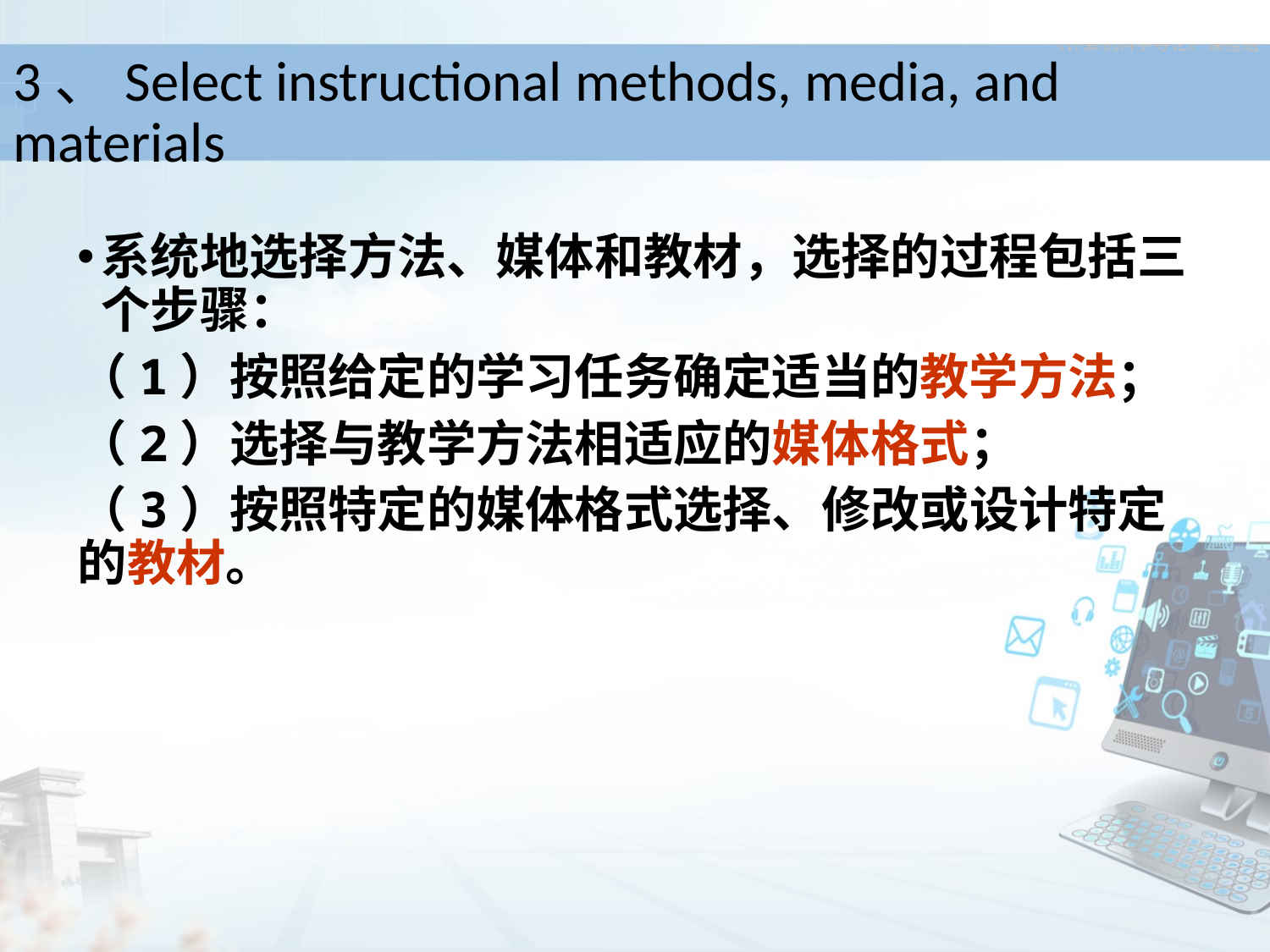

3、Select instructional methods, media, and materials
系统地选择方法、媒体和教材，选择的过程包括三个步骤：
（1）按照给定的学习任务确定适当的教学方法；
（2）选择与教学方法相适应的媒体格式；
（3）按照特定的媒体格式选择、修改或设计特定的教材。